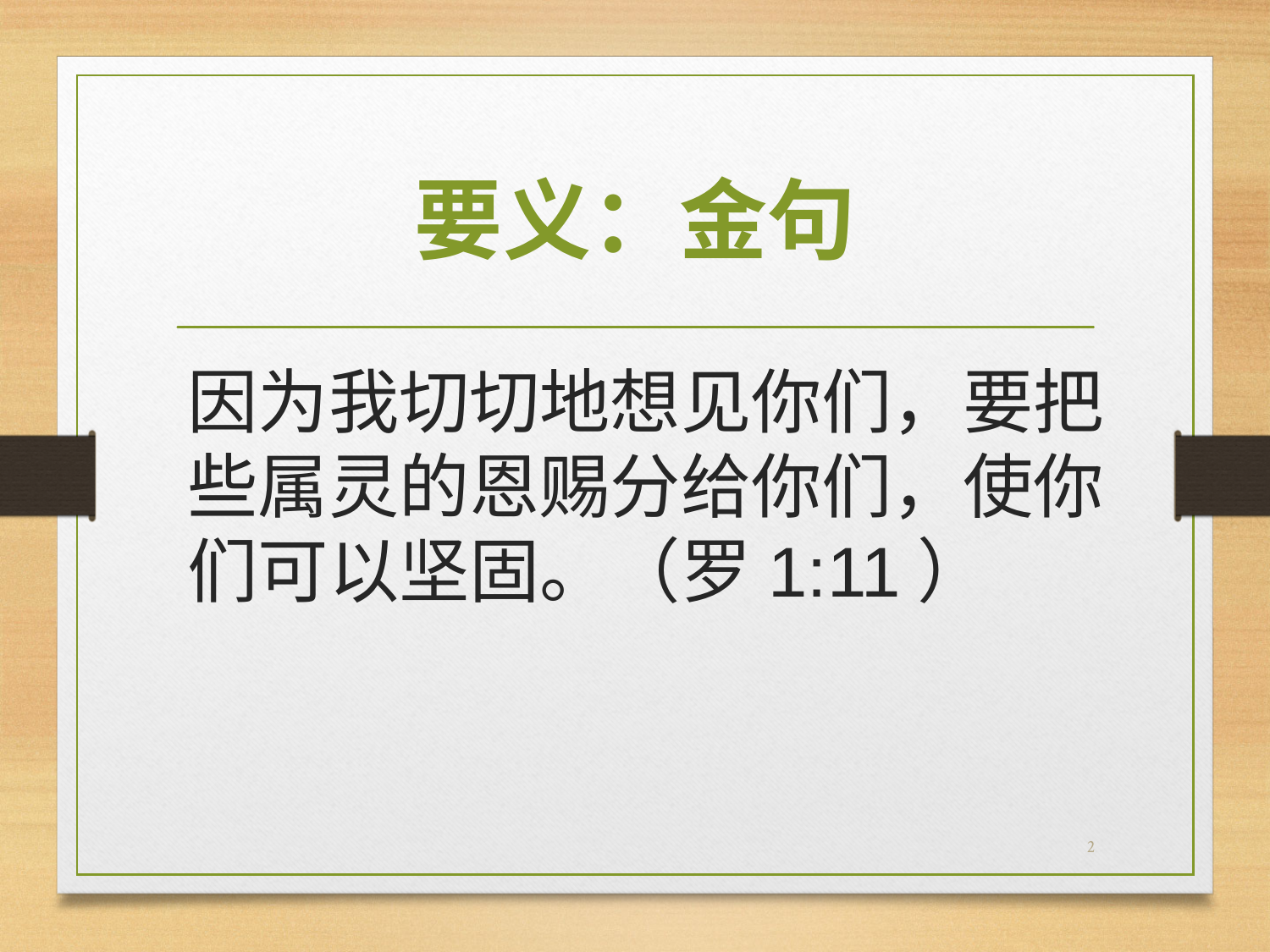

# 要义：金句
因为我切切地想见你们，要把些属灵的恩赐分给你们，使你们可以坚固。（罗1:11）
2